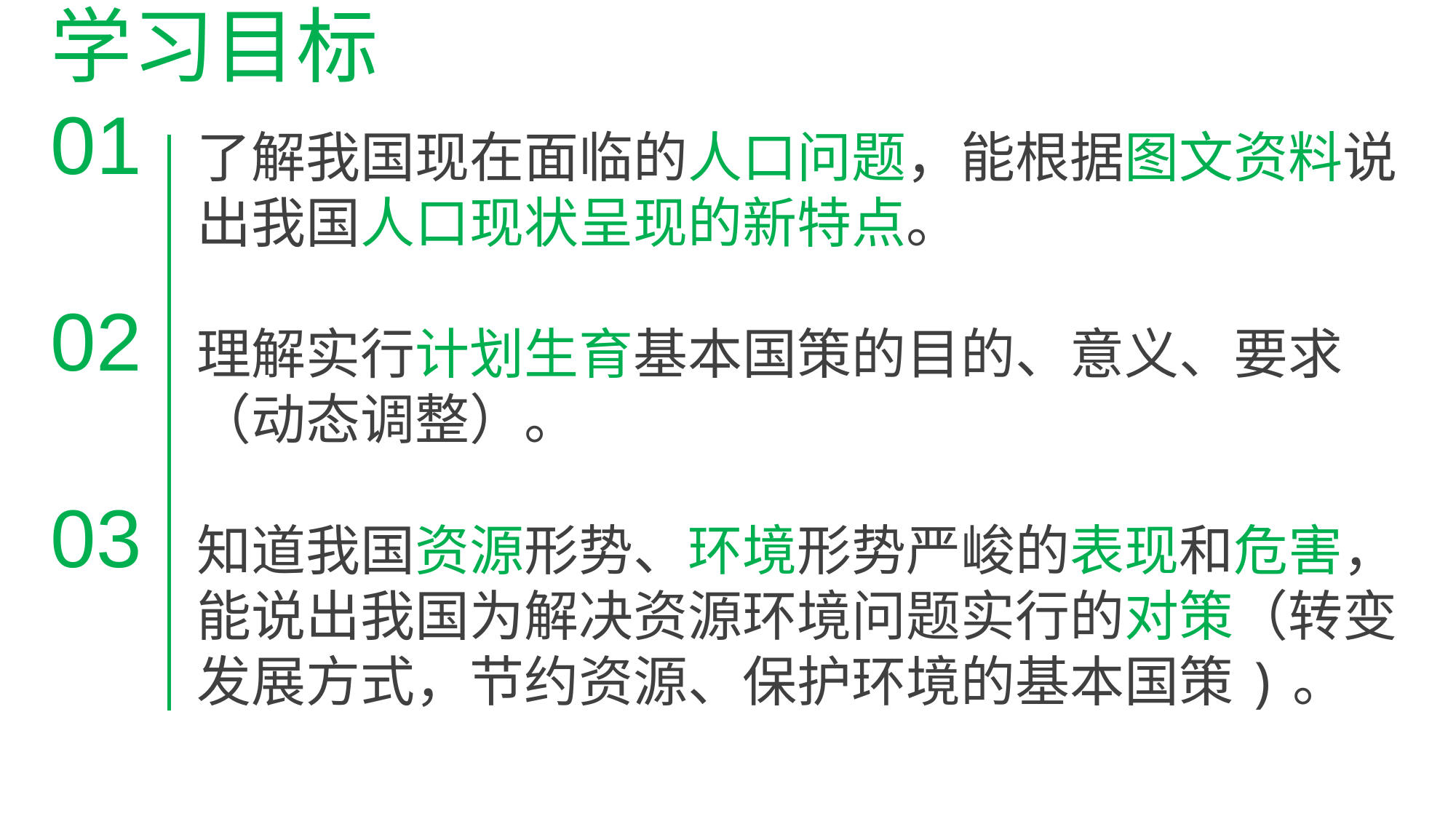

学习目标
01

02

03
了解我国现在面临的人口问题，能根据图文资料说出我国人口现状呈现的新特点。

理解实行计划生育基本国策的目的、意义、要求（动态调整）。

知道我国资源形势、环境形势严峻的表现和危害，能说出我国为解决资源环境问题实行的对策（转变发展方式，节约资源、保护环境的基本国策)。